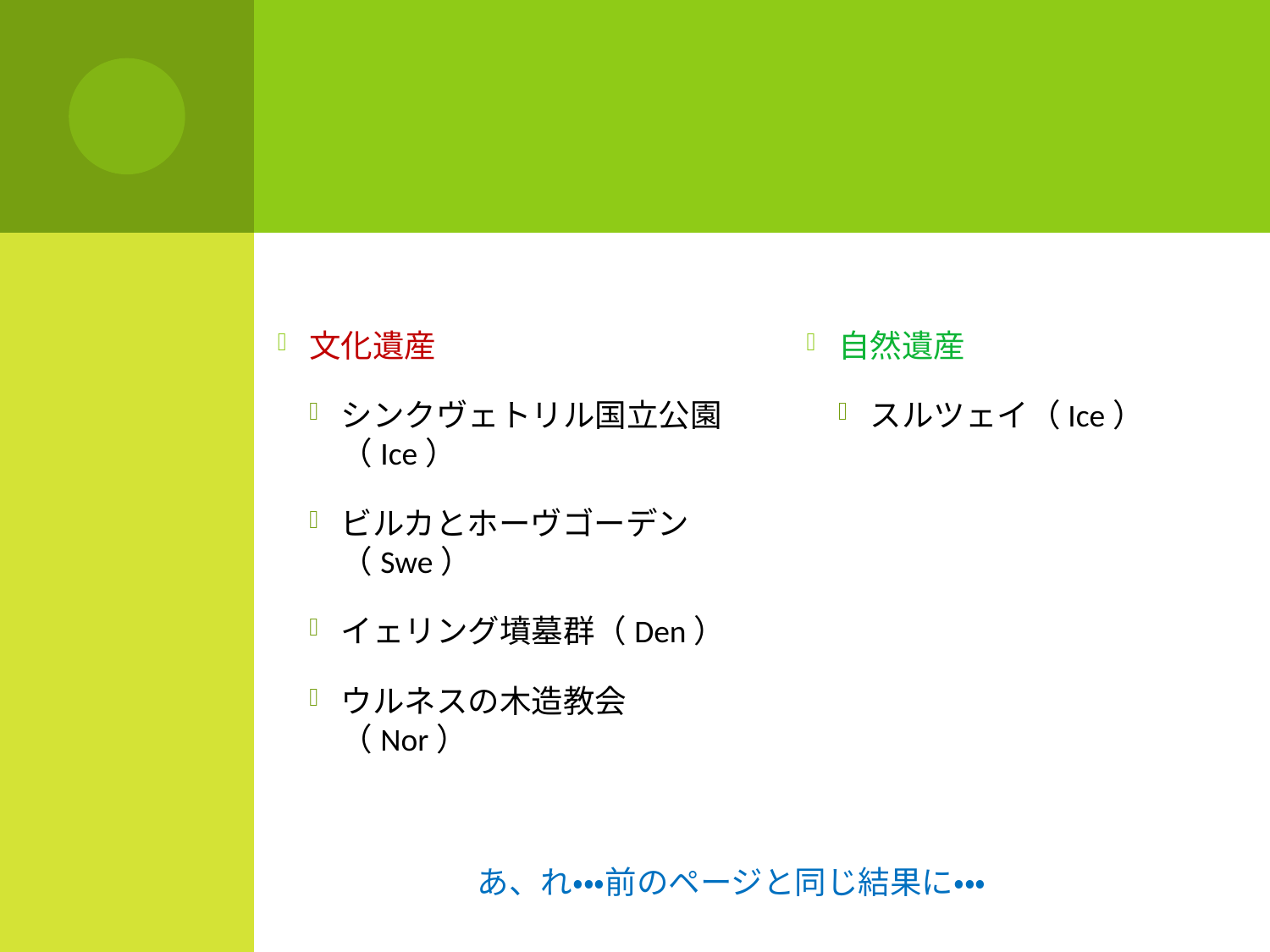

#
文化遺産
シンクヴェトリル国立公園（Ice）
ビルカとホーヴゴーデン（Swe）
イェリング墳墓群（Den）
ウルネスの木造教会（Nor）

自然遺産
スルツェイ（Ice）
あ、れ・・・前のページと同じ結果に・・・